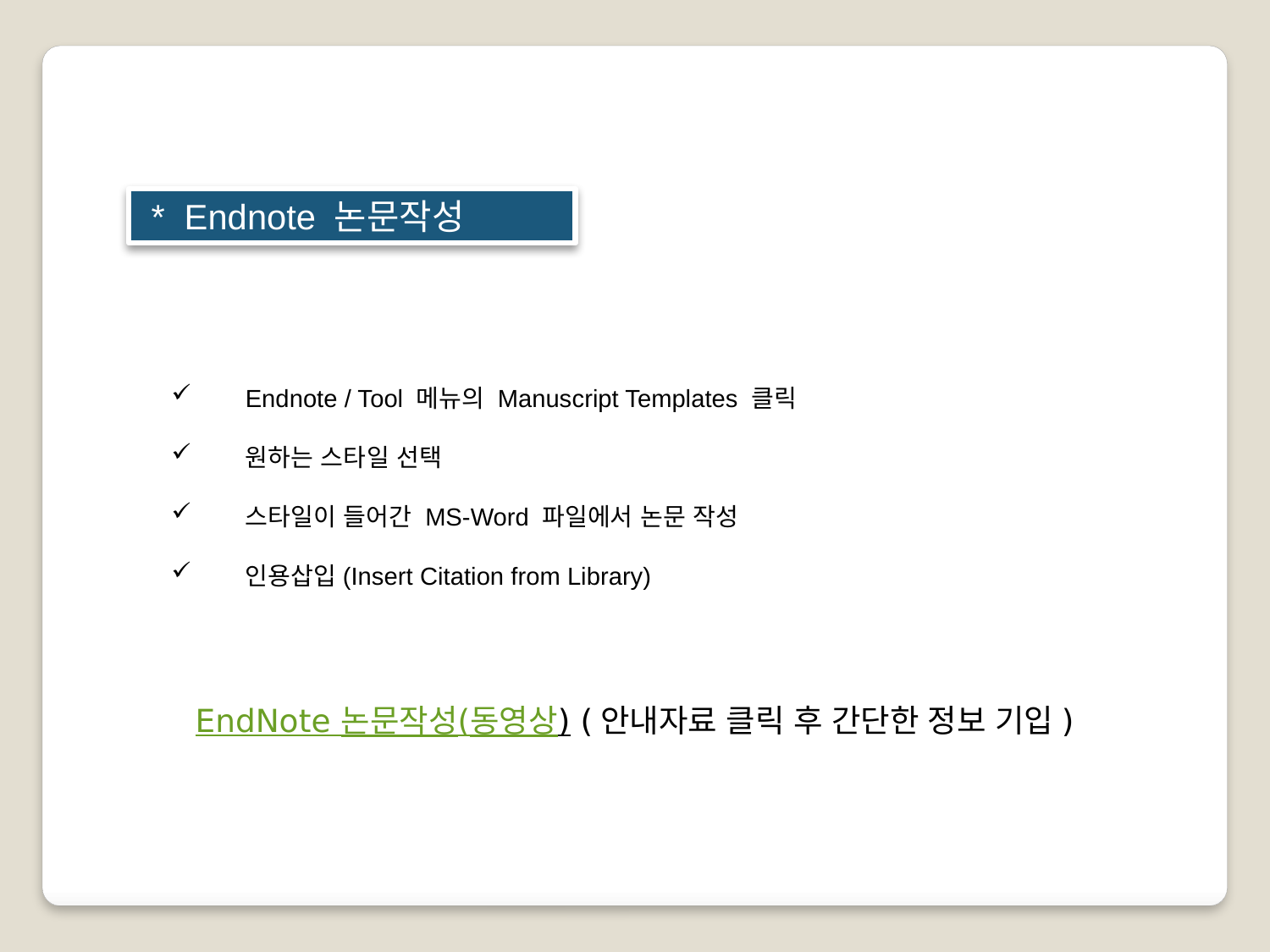

*  Endnote 논문작성
Endnote / Tool 메뉴의 Manuscript Templates 클릭
원하는 스타일 선택
스타일이 들어간 MS-Word 파일에서 논문 작성
인용삽입(Insert Citation from Library)
EndNote 논문작성(동영상) (안내자료 클릭 후 간단한 정보 기입)